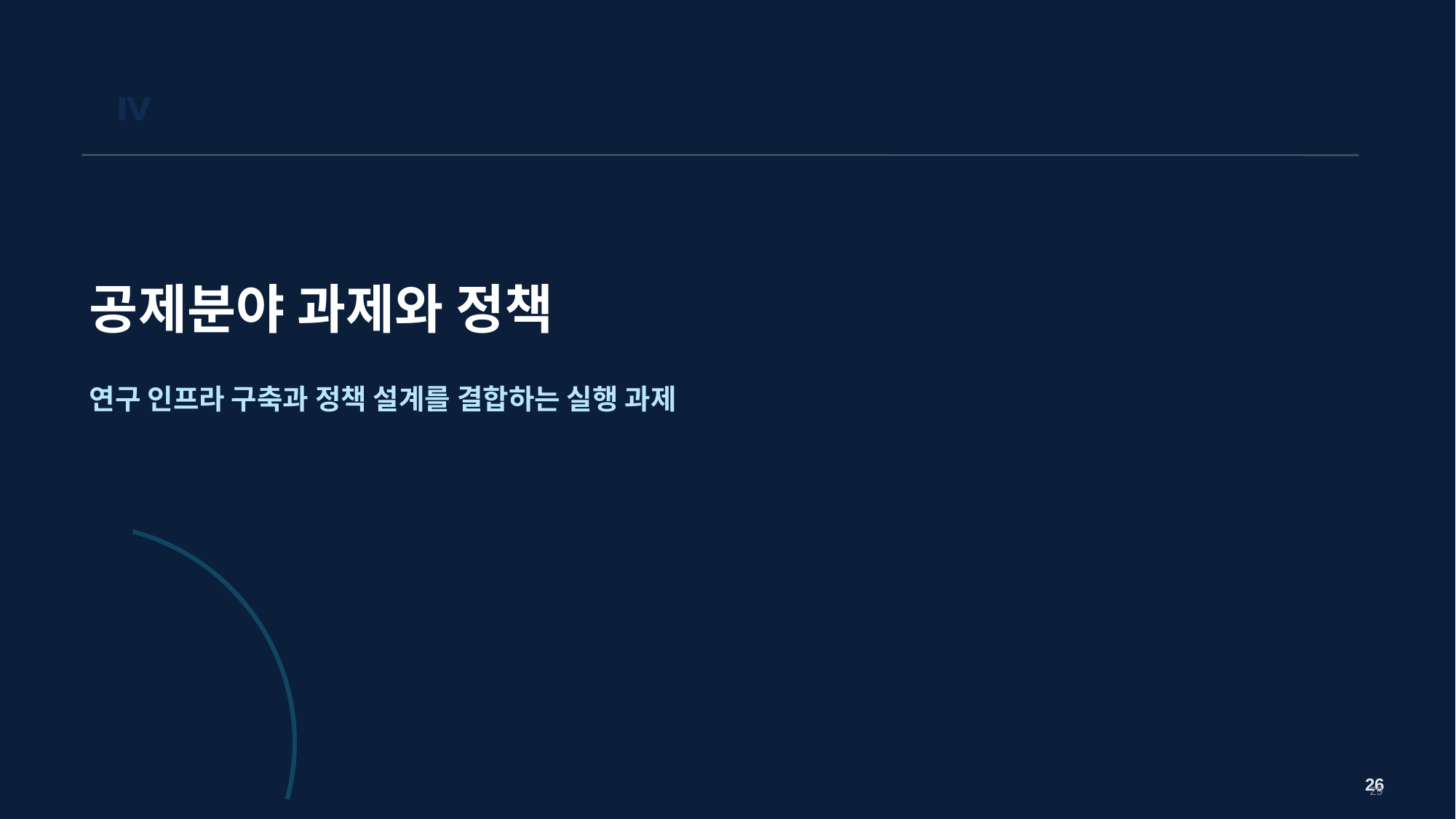

Ⅳ

공제분야 과제와 정책
연구 인프라 구축과 정책 설계를 결합하는 실행 과제

26
29